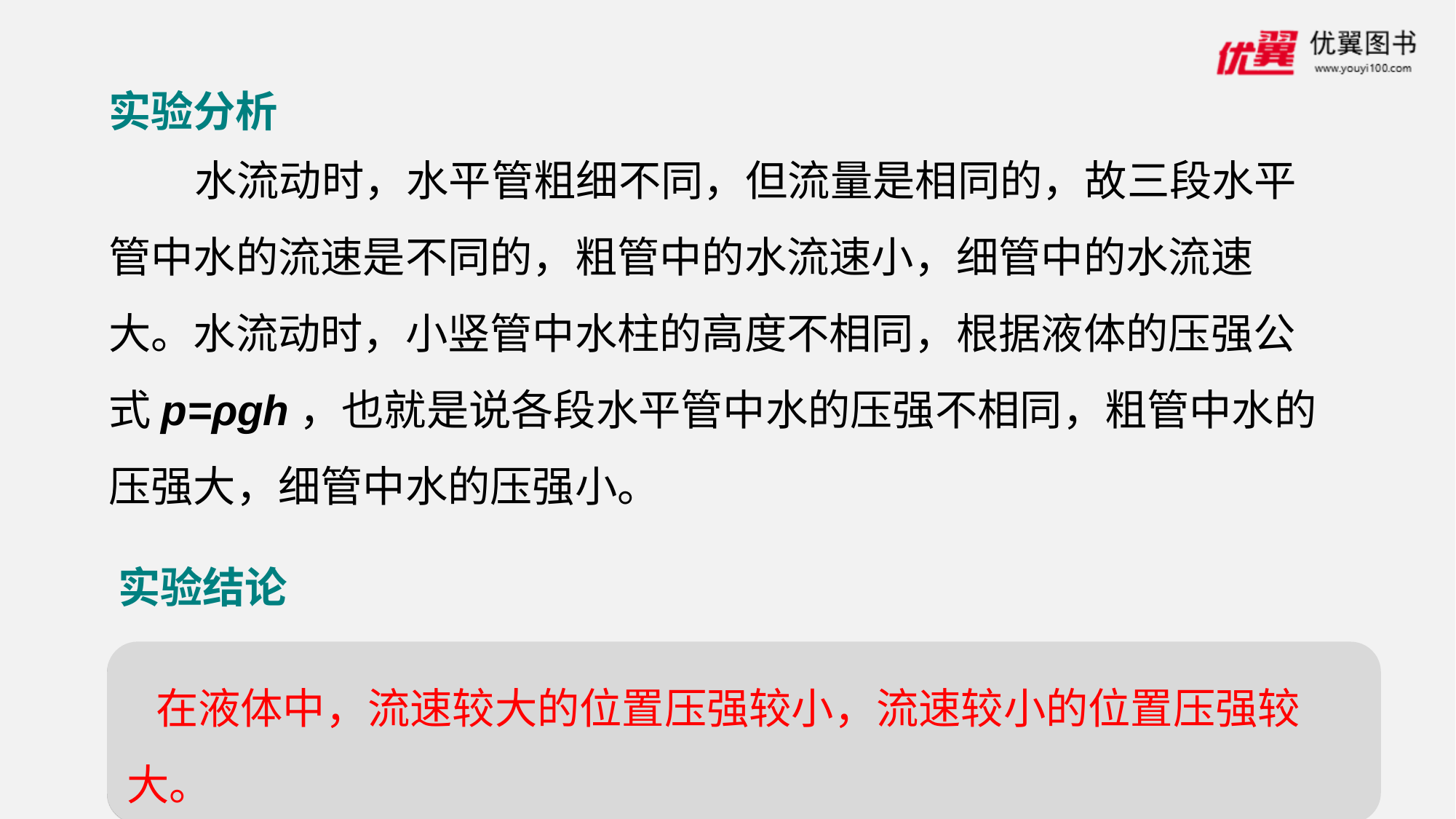

实验分析
        水流动时，水平管粗细不同，但流量是相同的，故三段水平管中水的流速是不同的，粗管中的水流速小，细管中的水流速大。水流动时，小竖管中水柱的高度不相同，根据液体的压强公式p=ρgh，也就是说各段水平管中水的压强不相同，粗管中水的压强大，细管中水的压强小。
实验结论
  在液体中，流速较大的位置压强较小，流速较小的位置压强较大。